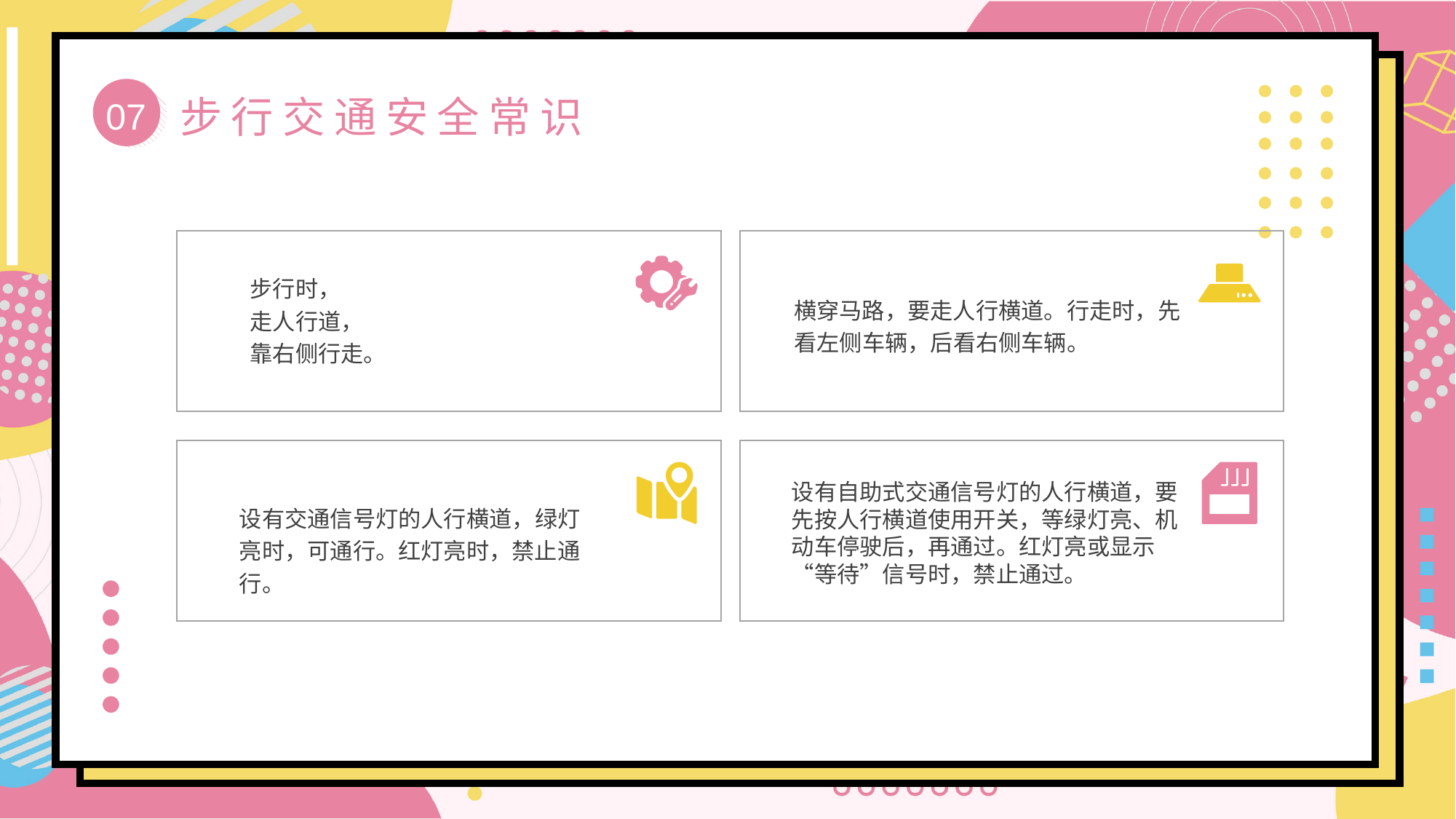

步行交通安全常识
07

步行时，
走人行道，
靠右侧行走。
横穿马路，要走人行横道。行走时，先看左侧车辆，后看右侧车辆。
设有自助式交通信号灯的人行横道，要先按人行横道使用开关，等绿灯亮、机动车停驶后，再通过。红灯亮或显示“等待”信号时，禁止通过。
设有交通信号灯的人行横道，绿灯亮时，可通行。红灯亮时，禁止通行。